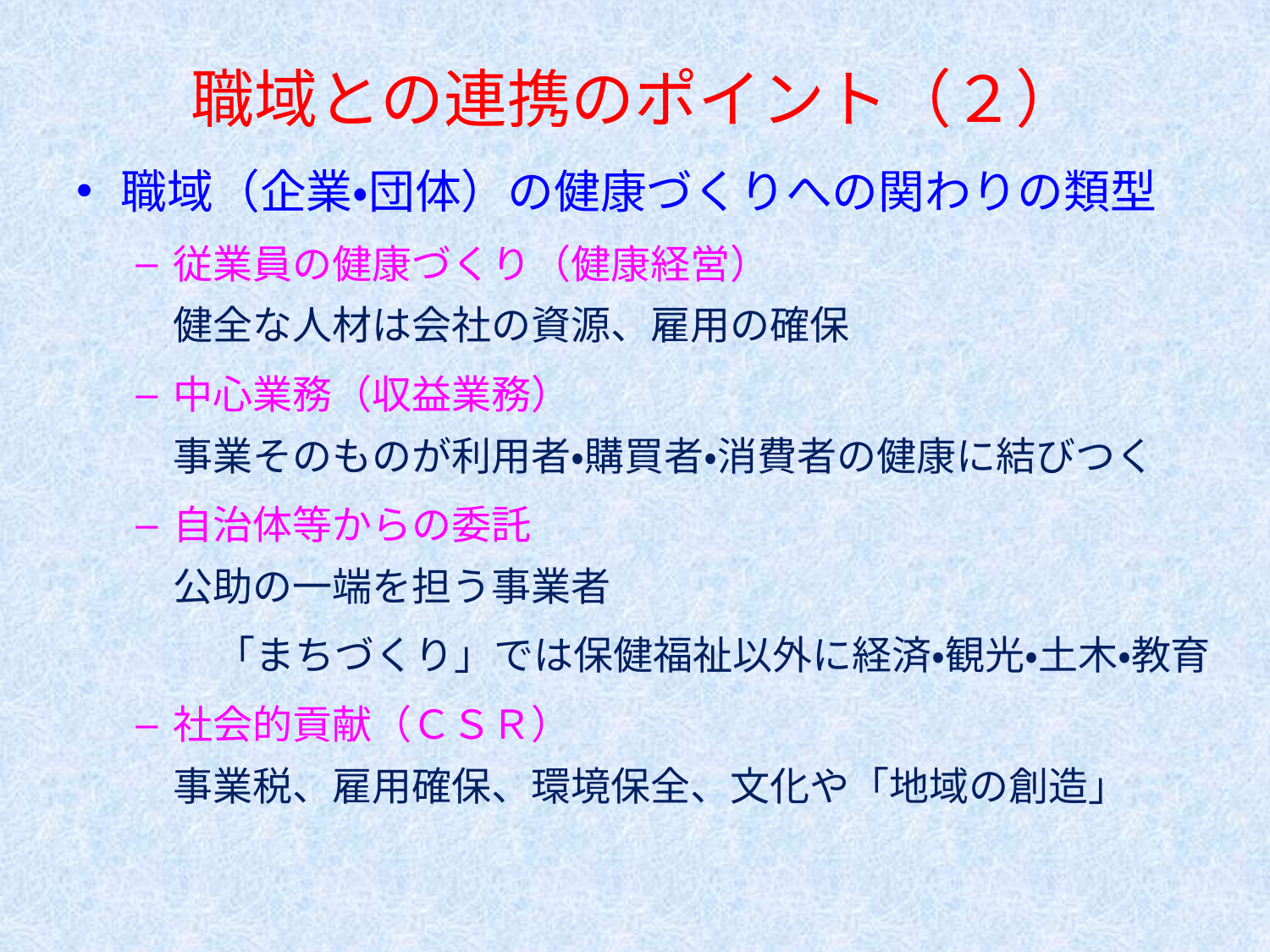

# 職域との連携のポイント（２）
職域（企業・団体）の健康づくりへの関わりの類型
従業員の健康づくり（健康経営）
健全な人材は会社の資源、雇用の確保
中心業務（収益業務）
事業そのものが利用者・購買者・消費者の健康に結びつく
自治体等からの委託
公助の一端を担う事業者
　　「まちづくり」では保健福祉以外に経済・観光・土木・教育
社会的貢献（ＣＳＲ）
事業税、雇用確保、環境保全、文化や「地域の創造」